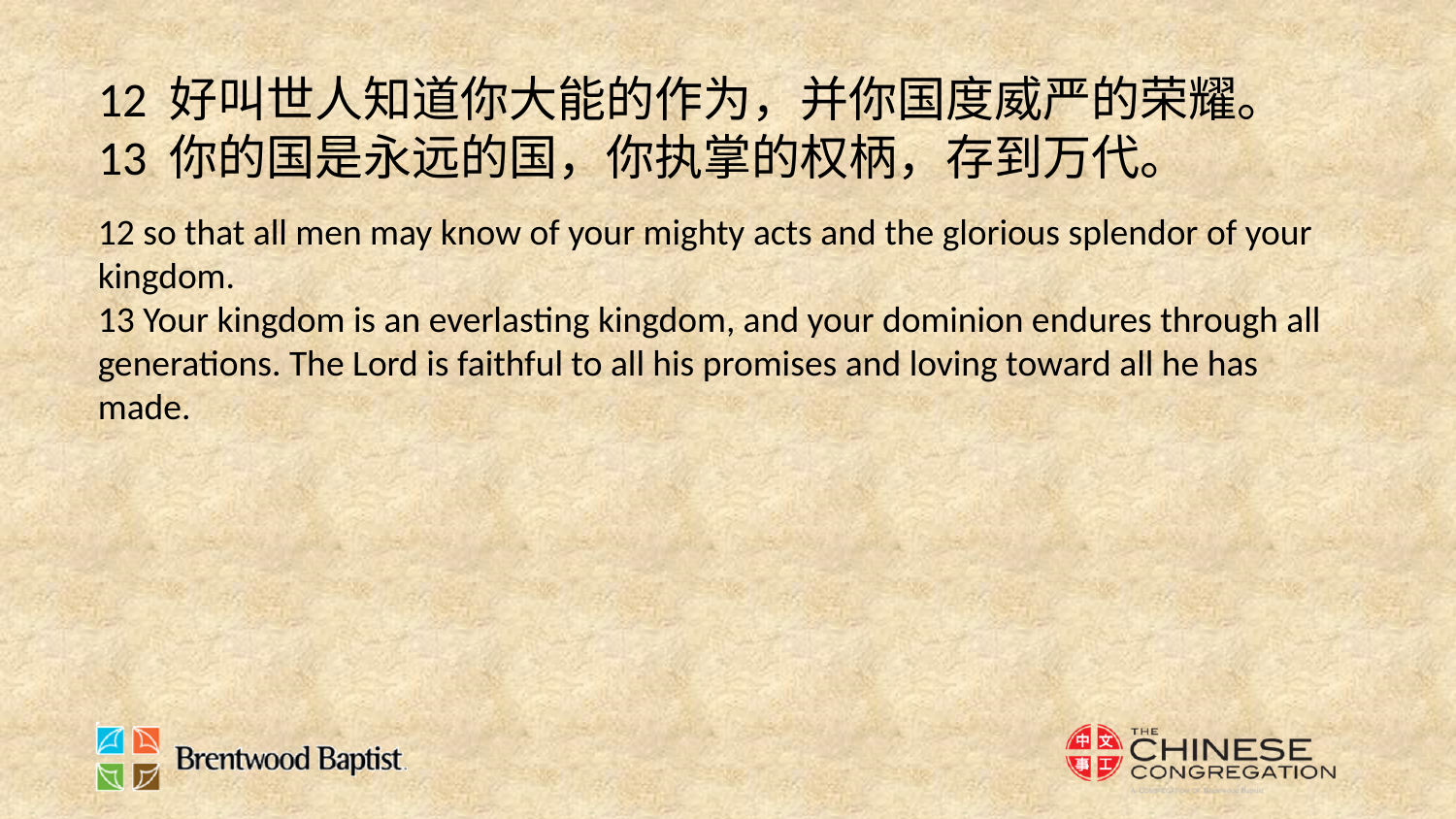

12 好叫世人知道你大能的作为，并你国度威严的荣耀。
13 你的国是永远的国，你执掌的权柄，存到万代。

12 so that all men may know of your mighty acts and the glorious splendor of your kingdom.
13 Your kingdom is an everlasting kingdom, and your dominion endures through all generations. The Lord is faithful to all his promises and loving toward all he has made.